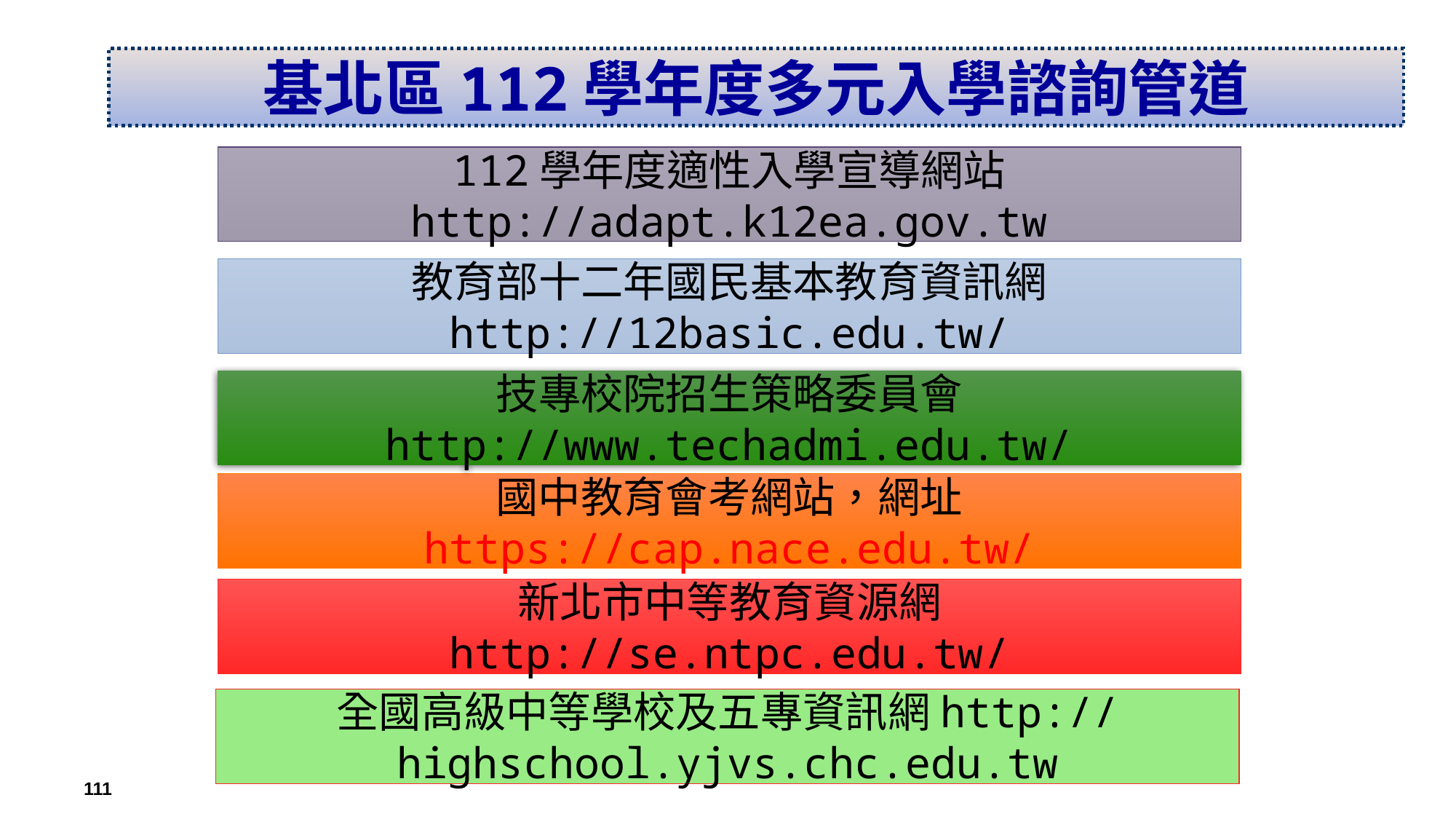

基北區112學年度多元入學諮詢管道
112學年度適性入學宣導網站
http://adapt.k12ea.gov.tw
教育部十二年國民基本教育資訊網
http://12basic.edu.tw/
技專校院招生策略委員會
http://www.techadmi.edu.tw/
國中教育會考網站，網址
https://cap.nace.edu.tw/
新北市中等教育資源網
http://se.ntpc.edu.tw/
全國高級中等學校及五專資訊網http://highschool.yjvs.chc.edu.tw
111